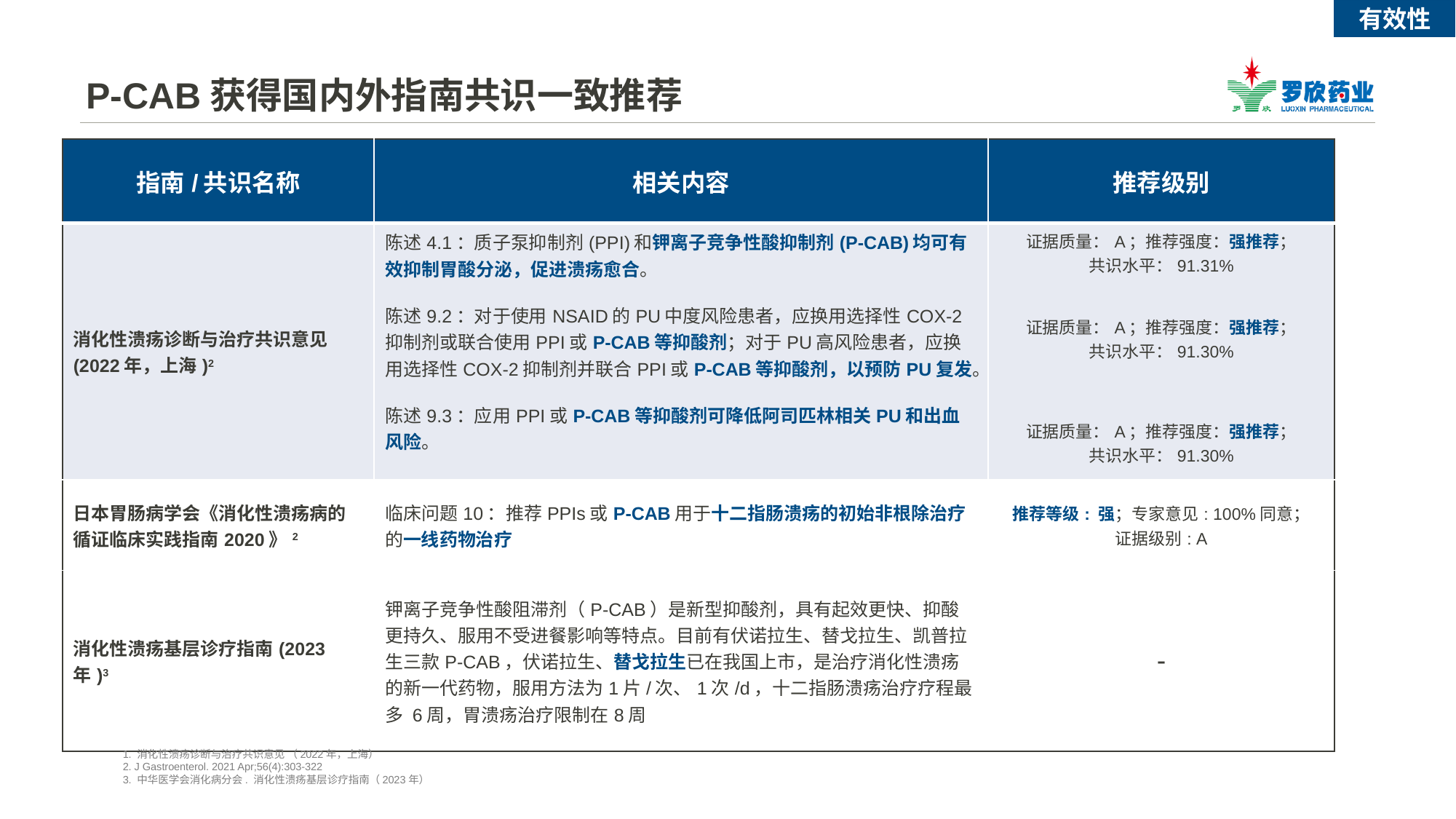

# P-CAB获得国内外指南共识一致推荐
有效性
| 指南/共识名称 | 相关内容 | 推荐级别 |
| --- | --- | --- |
| 消化性溃疡诊断与治疗共识意见(2022年，上海)2 | 陈述4.1：质子泵抑制剂(PPI)和钾离子竞争性酸抑制剂(P-CAB)均可有效抑制胃酸分泌，促进溃疡愈合。 陈述9.2：对于使用NSAID的PU中度风险患者，应换用选择性COX-2抑制剂或联合使用PPI或P-CAB等抑酸剂；对于PU高风险患者，应换用选择性COX-2抑制剂并联合PPI或P-CAB等抑酸剂，以预防PU复发。 陈述9.3：应用PPI或P-CAB等抑酸剂可降低阿司匹林相关PU和出血风险。 | 证据质量：A；推荐强度：强推荐； 共识水平：91.31% 证据质量：A；推荐强度：强推荐； 共识水平：91.30% 证据质量：A；推荐强度：强推荐； 共识水平：91.30% |
| 日本胃肠病学会《消化性溃疡病的循证临床实践指南2020》2 | 临床问题10：推荐PPIs或P-CAB用于十二指肠溃疡的初始非根除治疗的一线药物治疗 | 推荐等级: 强；专家意见: 100%同意； 证据级别: A |
| 消化性溃疡基层诊疗指南(2023年)3 | 钾离子竞争性酸阻滞剂（P-CAB）是新型抑酸剂，具有起效更快、抑酸更持久、服用不受进餐影响等特点。目前有伏诺拉生、替戈拉生、凯普拉生三款P-CAB，伏诺拉生、替戈拉生已在我国上市，是治疗消化性溃疡的新一代药物，服用方法为1片/次、1次/d，十二指肠溃疡治疗疗程最多 6周，胃溃疡治疗限制在8周 | - |
1. 消化性溃疡诊断与治疗共识意见 （2022年，上海）
2. J Gastroenterol. 2021 Apr;56(4):303-322
3. 中华医学会消化病分会. 消化性溃疡基层诊疗指南（2023年）